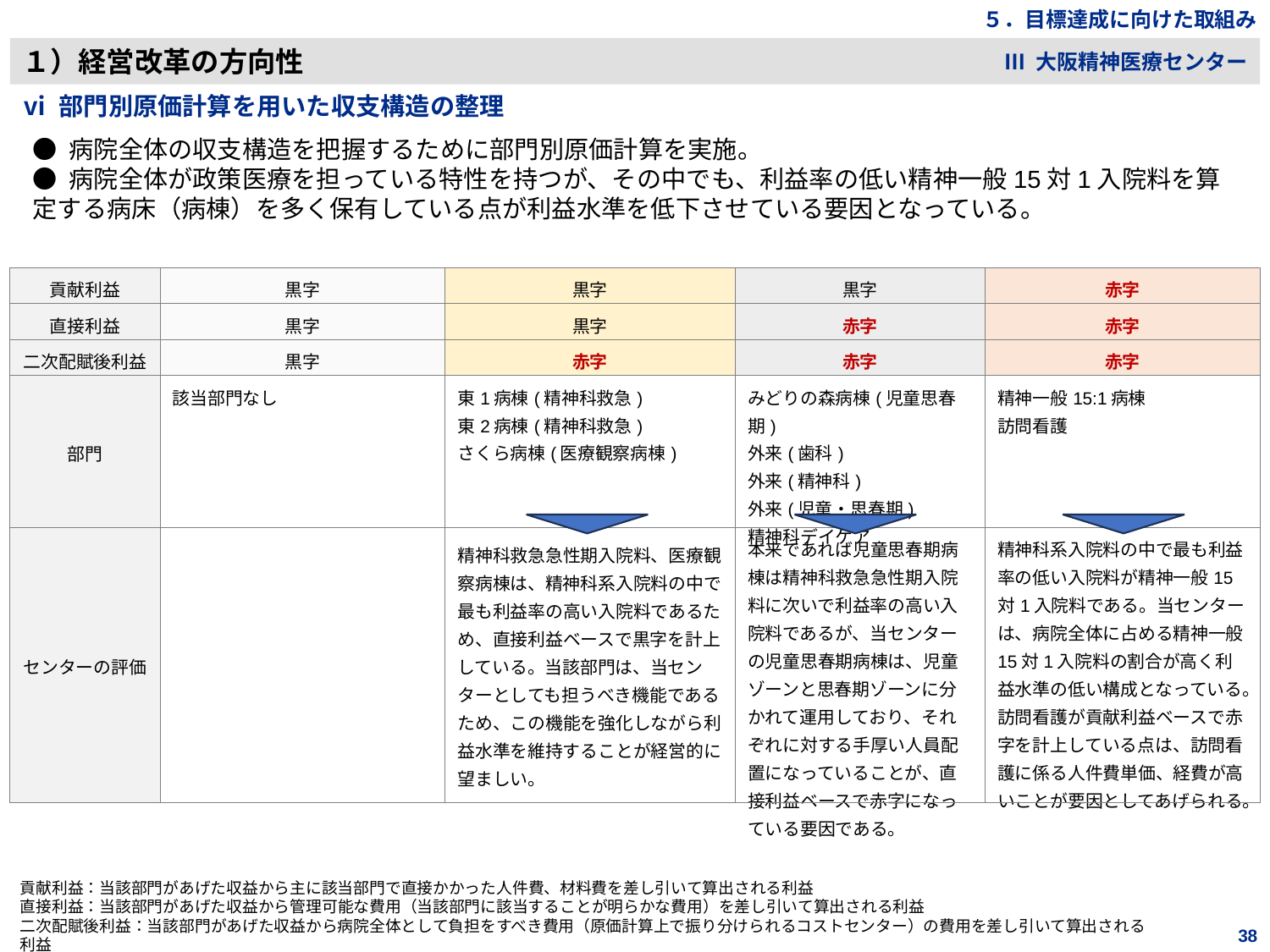

５．目標達成に向けた取組み
１）経営改革の方向性
Ⅲ 大阪精神医療センター
ⅵ 部門別原価計算を用いた収支構造の整理
● 病院全体の収支構造を把握するために部門別原価計算を実施。
● 病院全体が政策医療を担っている特性を持つが、その中でも、利益率の低い精神一般15対1入院料を算定する病床（病棟）を多く保有している点が利益水準を低下させている要因となっている。
| 貢献利益 | 黒字 | 黒字 | 黒字 | 赤字 |
| --- | --- | --- | --- | --- |
| 直接利益 | 黒字 | 黒字 | 赤字 | 赤字 |
| 二次配賦後利益 | 黒字 | 赤字 | 赤字 | 赤字 |
| 部門 | 該当部門なし | 東1病棟(精神科救急) 東2病棟(精神科救急) さくら病棟(医療観察病棟) | みどりの森病棟(児童思春期) 外来(歯科) 外来(精神科) 外来(児童・思春期) 精神科デイケア | 精神一般15:1病棟 訪問看護 |
| センターの評価 |  | 精神科救急急性期入院料、医療観察病棟は、精神科系入院料の中で最も利益率の高い入院料であるため、直接利益ベースで黒字を計上している。当該部門は、当センターとしても担うべき機能であるため、この機能を強化しながら利益水準を維持することが経営的に望ましい。 | 本来であれば児童思春期病棟は精神科救急急性期入院料に次いで利益率の高い入院料であるが、当センターの児童思春期病棟は、児童ゾーンと思春期ゾーンに分かれて運用しており、それぞれに対する手厚い人員配置になっていることが、直接利益ベースで赤字になっている要因である。 | 精神科系入院料の中で最も利益率の低い入院料が精神一般15対1入院料である。当センターは、病院全体に占める精神一般15対1入院料の割合が高く利益水準の低い構成となっている。 訪問看護が貢献利益ベースで赤字を計上している点は、訪問看護に係る人件費単価、経費が高いことが要因としてあげられる。 |

貢献利益：当該部門があげた収益から主に該当部門で直接かかった人件費、材料費を差し引いて算出される利益
直接利益：当該部門があげた収益から管理可能な費用（当該部門に該当することが明らかな費用）を差し引いて算出される利益
二次配賦後利益：当該部門があげた収益から病院全体として負担をすべき費用（原価計算上で振り分けられるコストセンター）の費用を差し引いて算出される利益
38